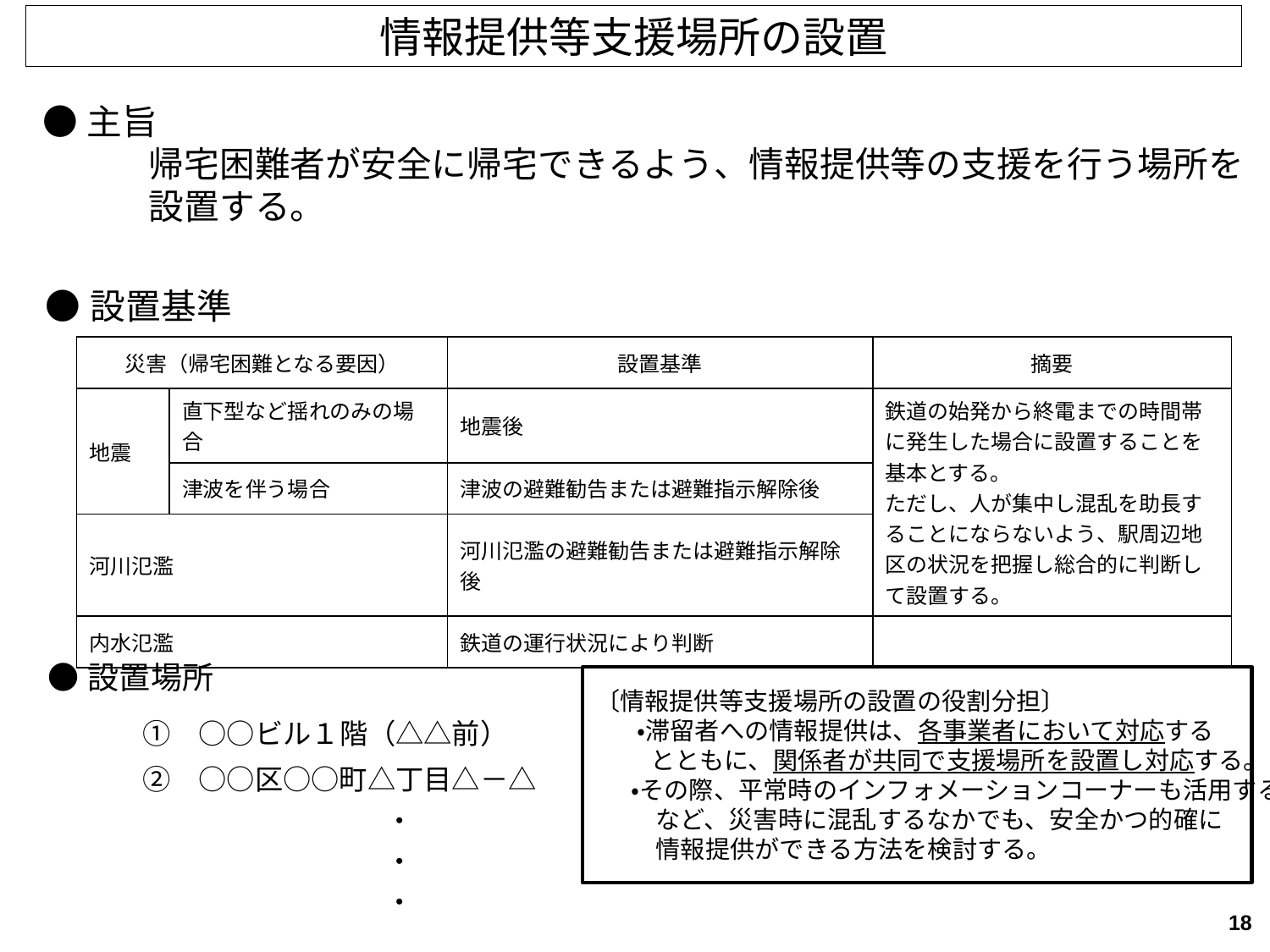

情報提供等支援場所の設置
●主旨
　　　帰宅困難者が安全に帰宅できるよう、情報提供等の支援を行う場所を
　　　設置する。
●設置基準
| 災害（帰宅困難となる要因） |  | 設置基準 | 摘要 |
| --- | --- | --- | --- |
| 地震 | 直下型など揺れのみの場合 | 地震後 | 鉄道の始発から終電までの時間帯に発生した場合に設置することを基本とする。 ただし、人が集中し混乱を助長することにならないよう、駅周辺地区の状況を把握し総合的に判断して設置する。 |
|  | 津波を伴う場合 | 津波の避難勧告または避難指示解除後 |  |
| 河川氾濫 |  | 河川氾濫の避難勧告または避難指示解除後 |  |
| 内水氾濫 |  | 鉄道の運行状況により判断 |  |
●設置場所
　　　①　○○ビル１階（△△前）
　　　②　○○区○○町△丁目△－△
　　　　　　　　　　　　・
　　　　　　　　　　　　・
　　　　　　　　　　　　・
〔情報提供等支援場所の設置の役割分担〕
  　・滞留者への情報提供は、各事業者において対応する
　　 とともに、関係者が共同で支援場所を設置し対応する。
　  ・その際、平常時のインフォメーションコーナーも活用する
　　  など、災害時に混乱するなかでも、安全かつ的確に
　　  情報提供ができる方法を検討する。
18